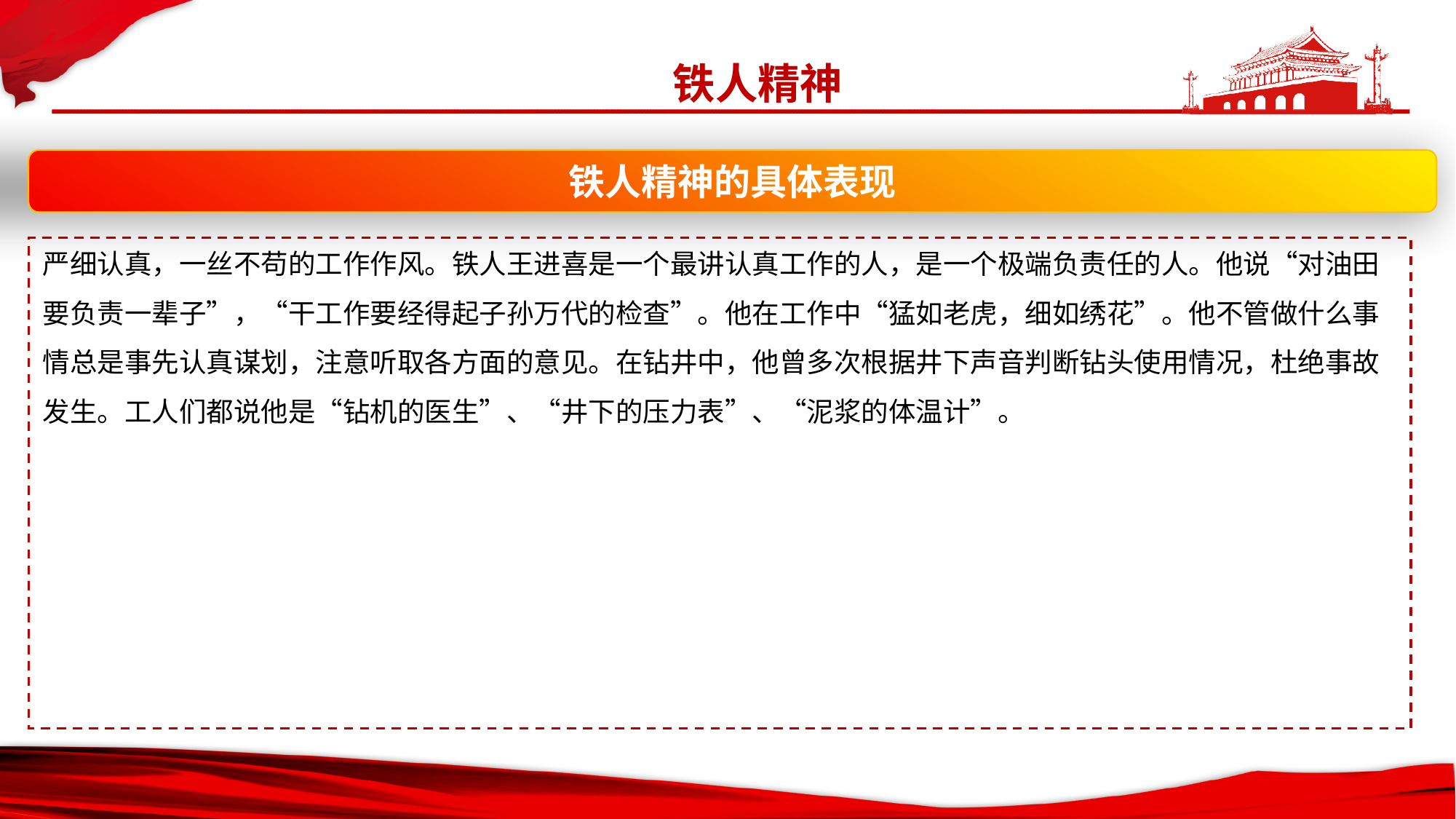

铁人精神
铁人精神的具体表现
严细认真，一丝不苟的工作作风。铁人王进喜是一个最讲认真工作的人，是一个极端负责任的人。他说“对油田要负责一辈子”，“干工作要经得起子孙万代的检查”。他在工作中“猛如老虎，细如绣花”。他不管做什么事情总是事先认真谋划，注意听取各方面的意见。在钻井中，他曾多次根据井下声音判断钻头使用情况，杜绝事故发生。工人们都说他是“钻机的医生”、“井下的压力表”、“泥浆的体温计”。